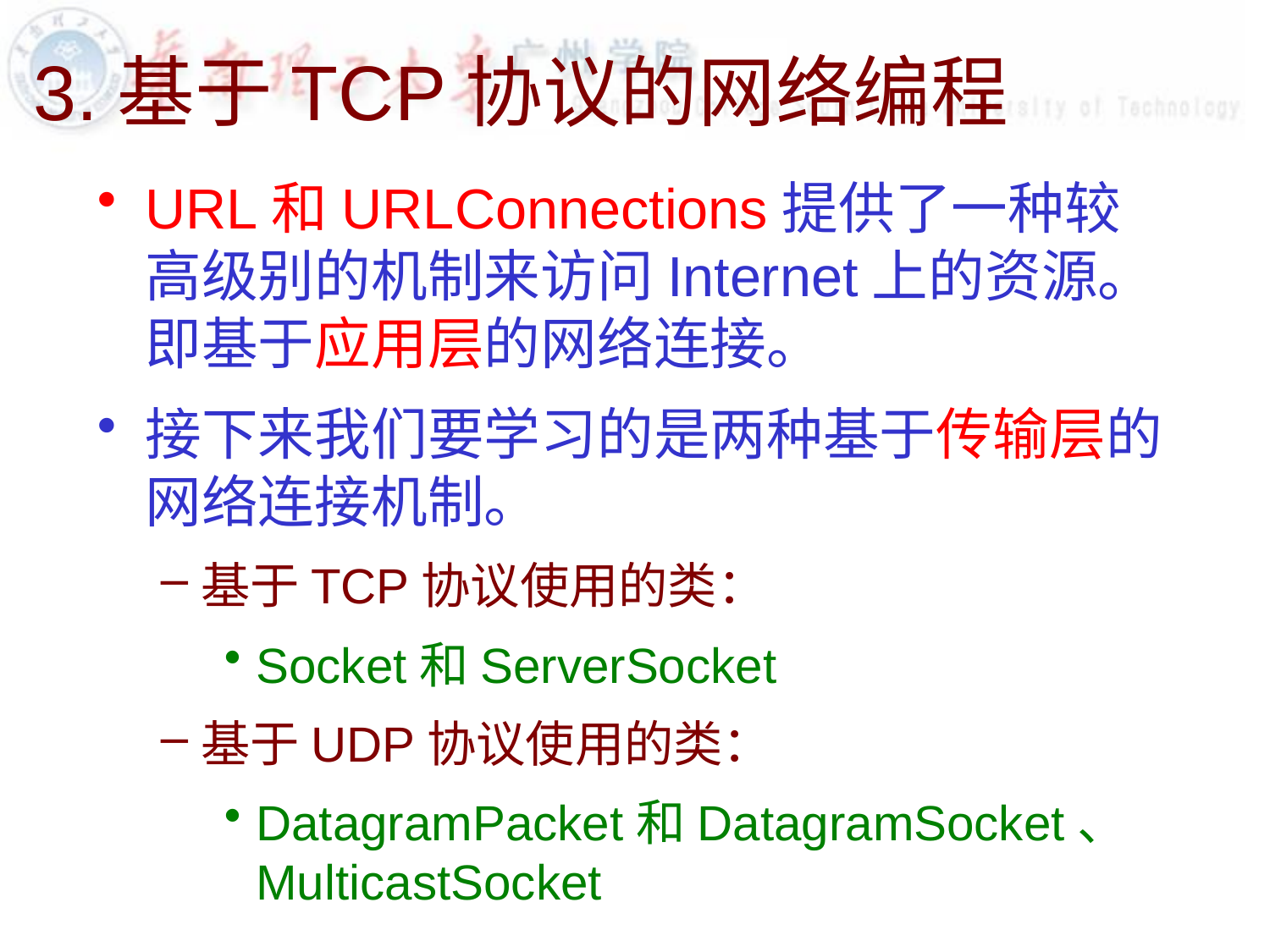

# 3.基于TCP协议的网络编程
URL和URLConnections提供了一种较高级别的机制来访问Internet上的资源。即基于应用层的网络连接。
接下来我们要学习的是两种基于传输层的网络连接机制。
基于TCP协议使用的类：
Socket和ServerSocket
基于UDP协议使用的类：
DatagramPacket和DatagramSocket、MulticastSocket